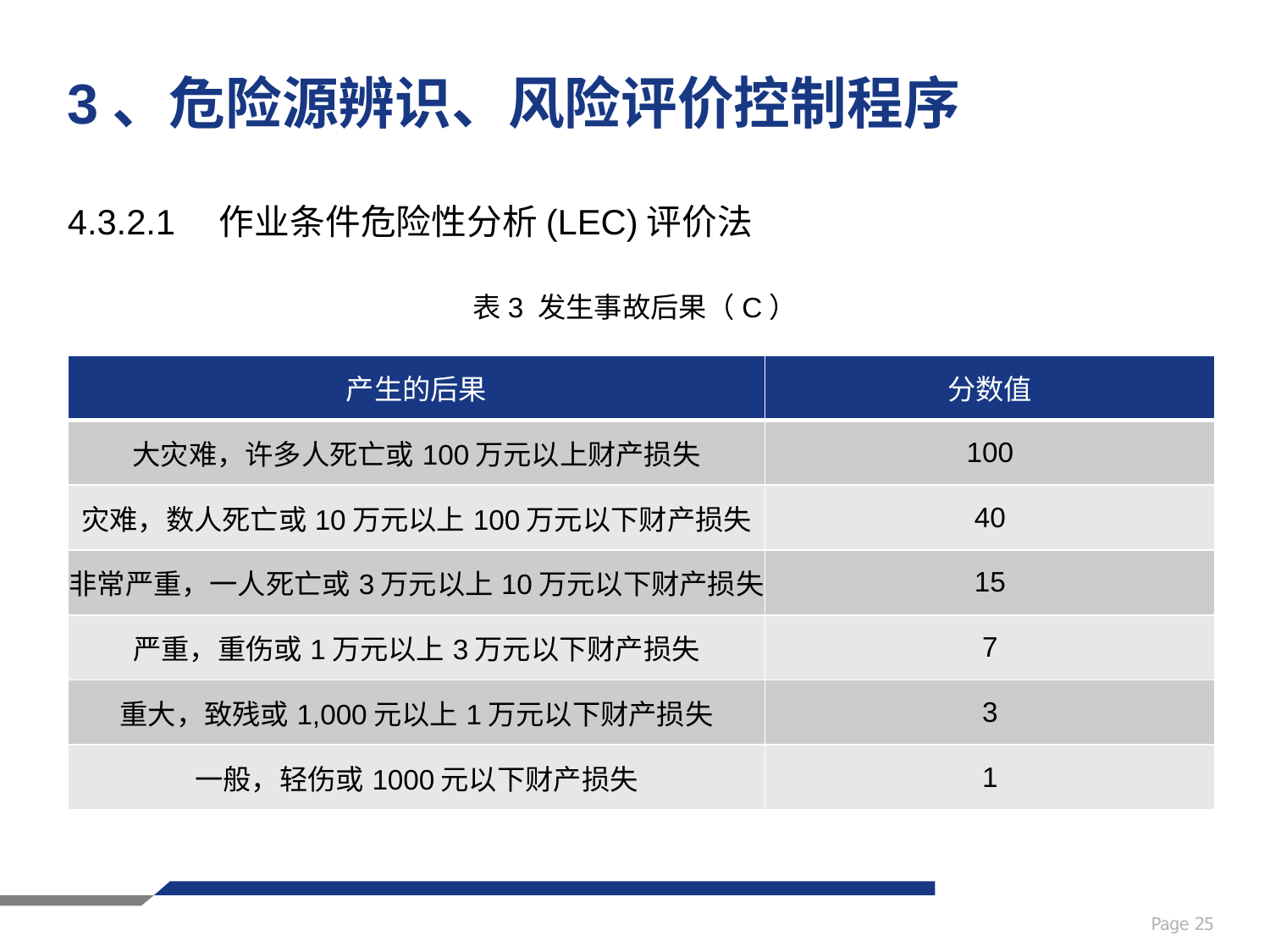

# 3、危险源辨识、风险评价控制程序
4.3.2.1　作业条件危险性分析(LEC)评价法
表3 发生事故后果（C）

| 产生的后果 | 分数值 |
| --- | --- |
| 大灾难，许多人死亡或100万元以上财产损失 | 100 |
| 灾难，数人死亡或10万元以上100万元以下财产损失 | 40 |
| 非常严重，一人死亡或3万元以上10万元以下财产损失 | 15 |
| 严重，重伤或1万元以上3万元以下财产损失 | 7 |
| 重大，致残或1,000元以上1万元以下财产损失 | 3 |
| 一般，轻伤或1000元以下财产损失 | 1 |
Page 25